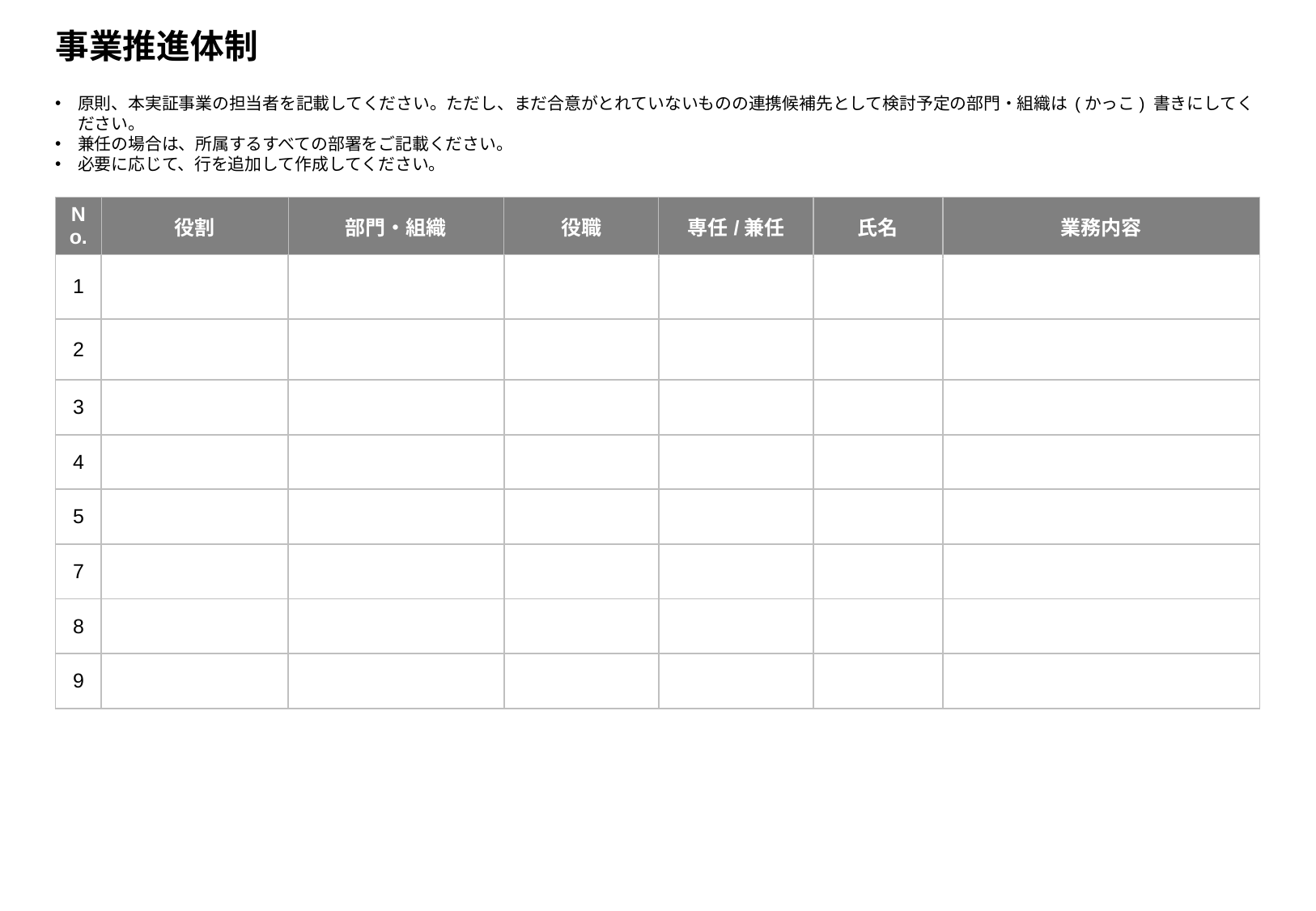

# 事業推進体制
原則、本実証事業の担当者を記載してください。ただし、まだ合意がとれていないものの連携候補先として検討予定の部門・組織は (かっこ) 書きにしてください。
兼任の場合は、所属するすべての部署をご記載ください。
必要に応じて、行を追加して作成してください。
| No. | 役割 | 部門・組織 | 役職 | 専任/兼任 | 氏名 | 業務内容 |
| --- | --- | --- | --- | --- | --- | --- |
| 1 |  |  |  |  |  |  |
| 2 |  |  |  |  |  |  |
| 3 |  |  |  |  |  |  |
| 4 |  |  |  |  |  |  |
| 5 |  |  |  |  |  |  |
| 7 |  |  |  |  |  |  |
| 8 |  |  |  |  |  |  |
| 9 |  |  |  |  |  |  |